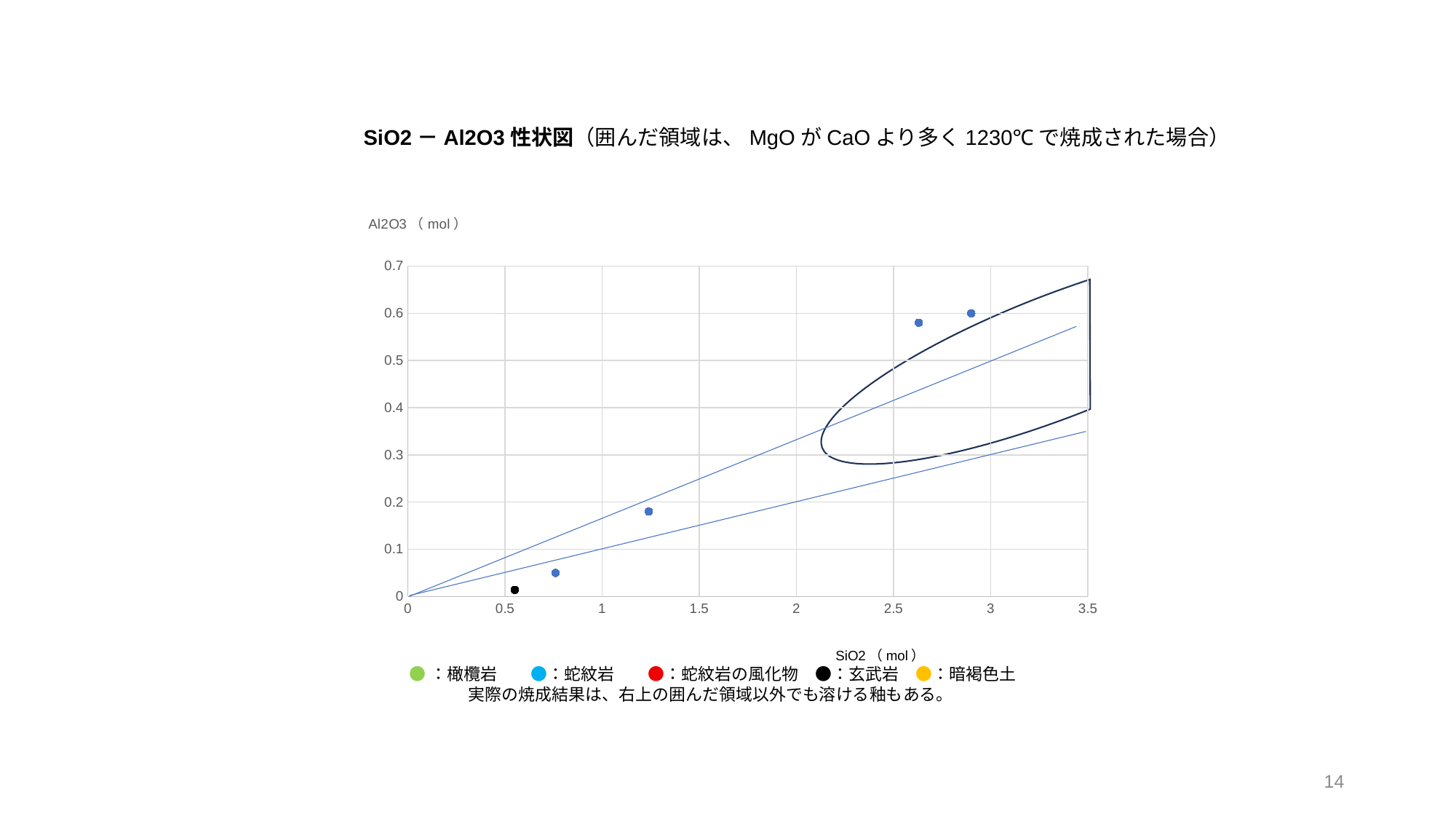

SiO2－Al2O3性状図（囲んだ領域は、MgOがCaOより多く1230℃で焼成された場合）

### Chart: Al2O3（mol）

| Category | Y の値 |
|---|---|
                                                                                                                                                                   SiO2（mol）
       ●：橄欖岩　　●：蛇紋岩　　●：蛇紋岩の風化物　●：玄武岩　●：暗褐色土
　実際の焼成結果は、右上の囲んだ領域以外でも溶ける釉もある。
14